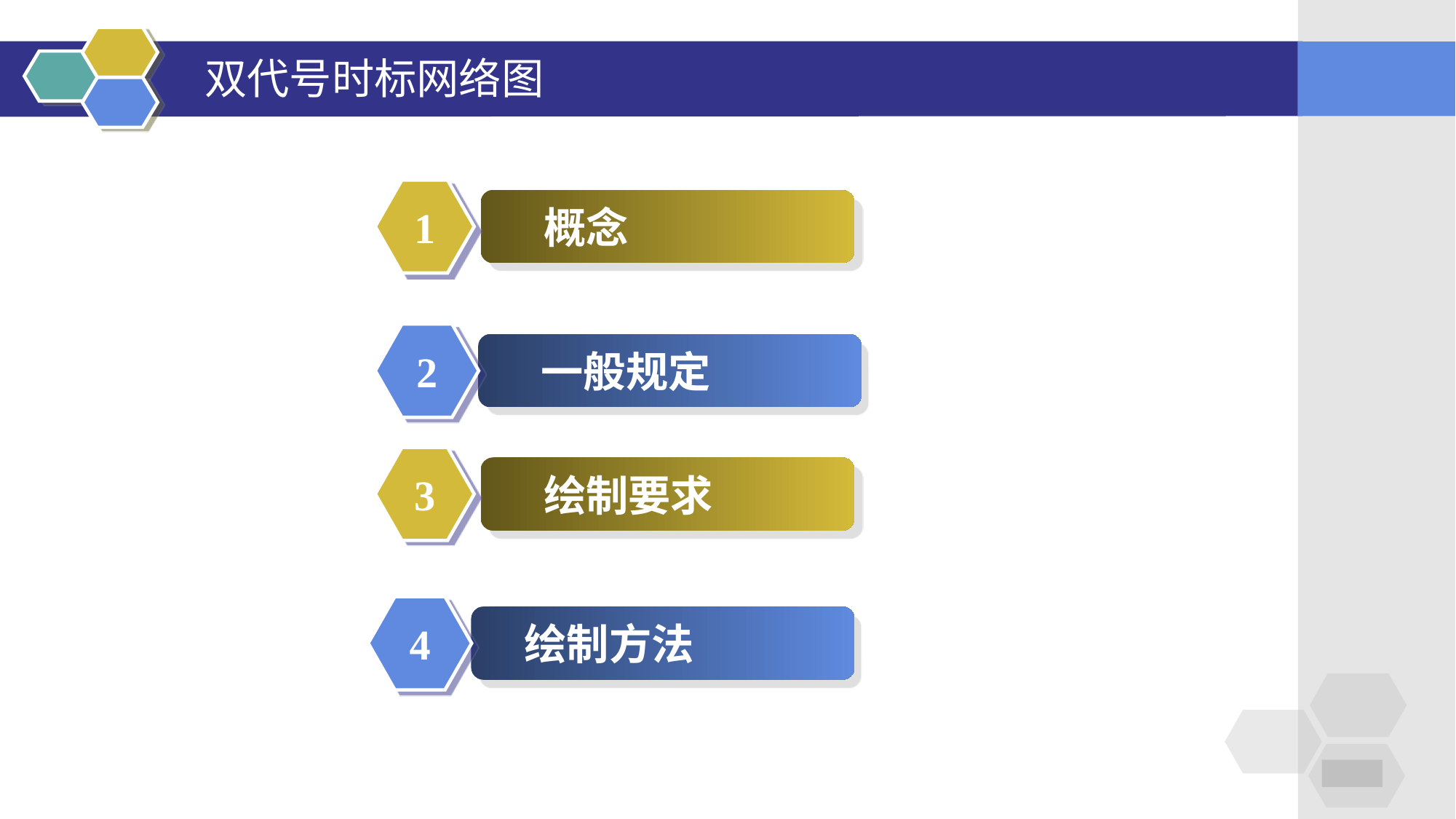

# 双代号时标网络图
1
    概念
2
    一般规定
3
    绘制要求
4
   绘制方法
2